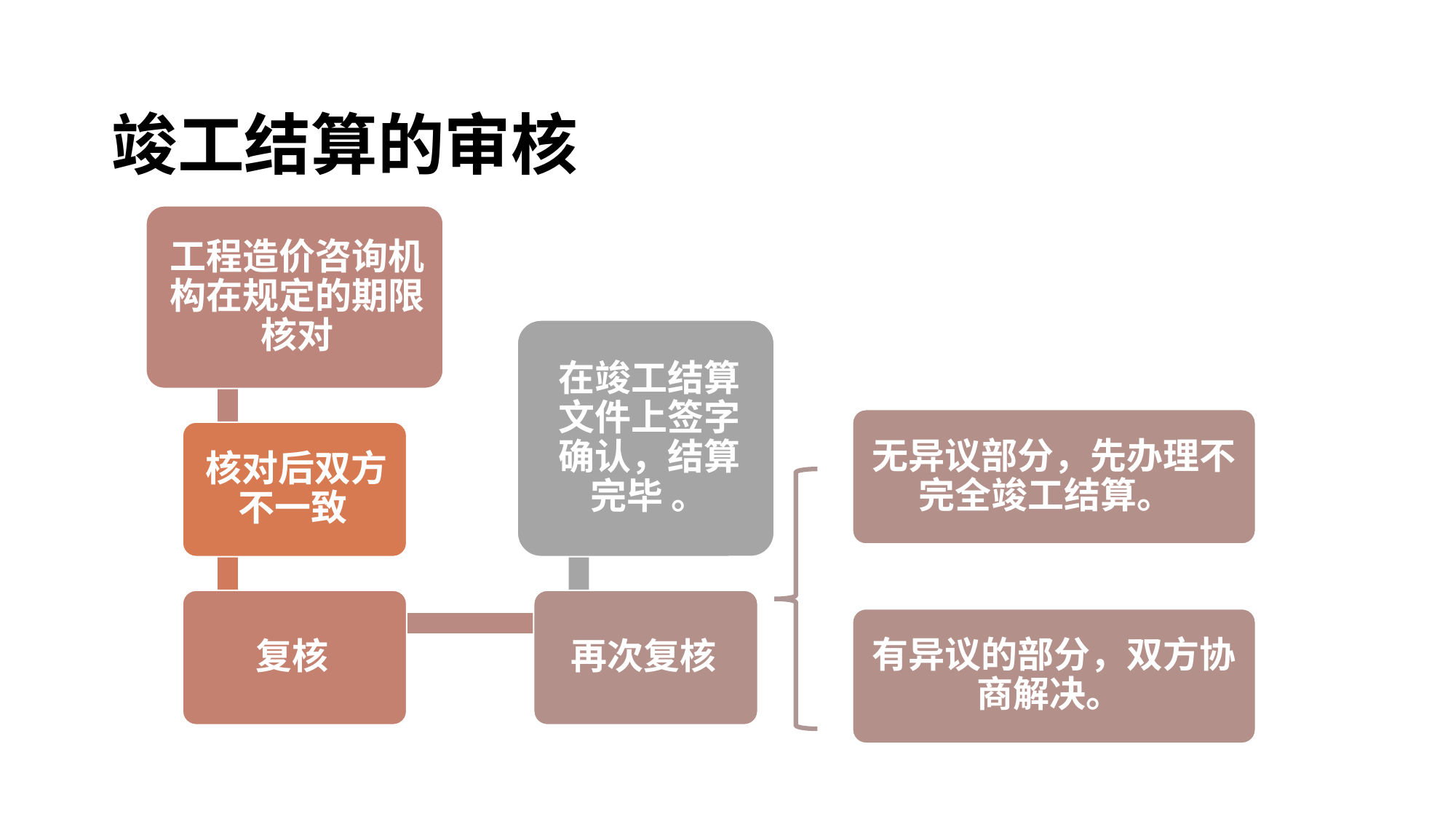

# 竣工结算的审核
工程造价咨询机构在规定的期限核对
核对后双方不一致
复核
再次复核
在竣工结算文件上签字确认，结算完毕 。

无异议部分，先办理不完全竣工结算。

有异议的部分，双方协商解决。